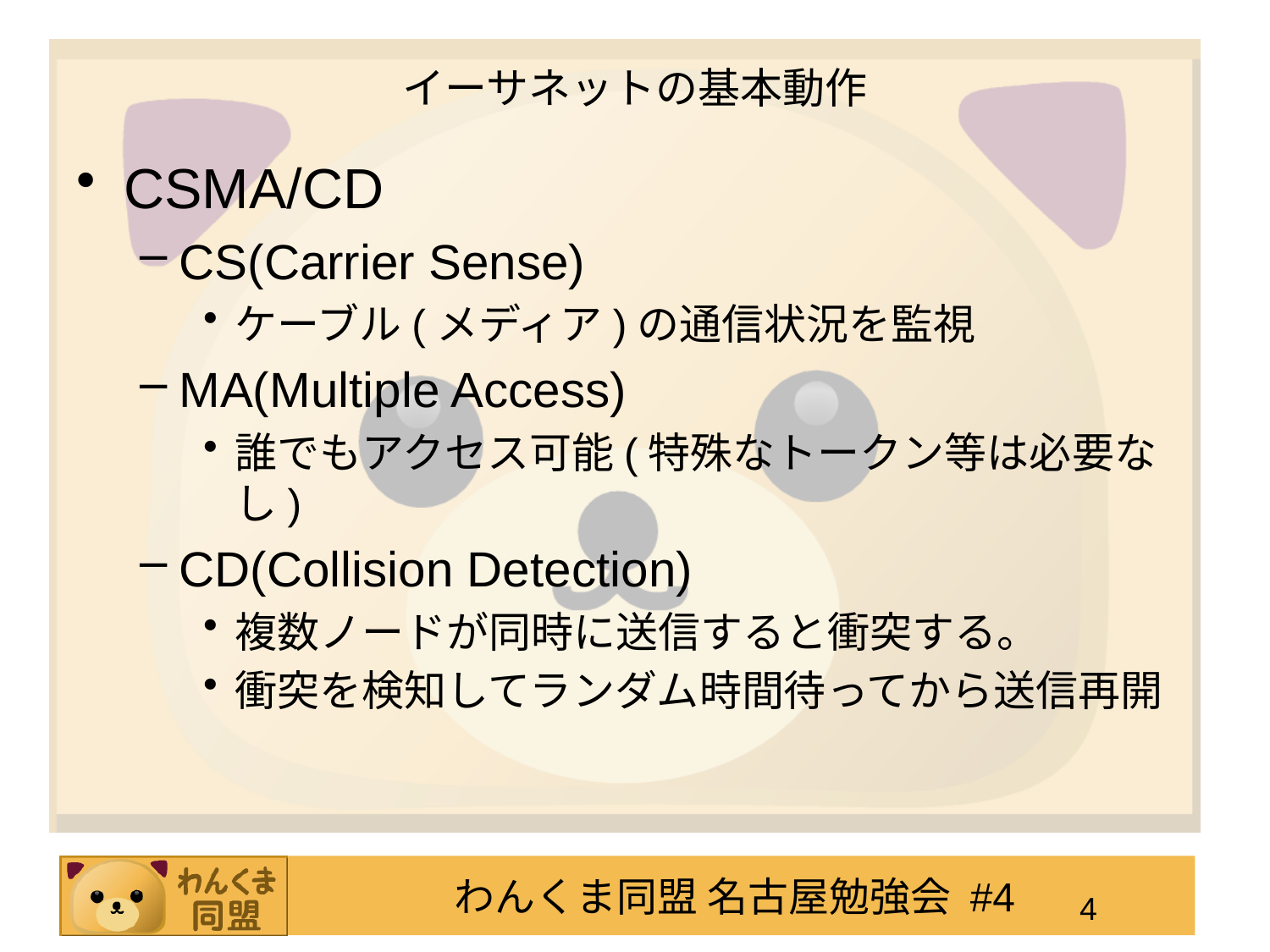

# イーサネットの基本動作
CSMA/CD
CS(Carrier Sense)
ケーブル(メディア)の通信状況を監視
MA(Multiple Access)
誰でもアクセス可能(特殊なトークン等は必要なし)
CD(Collision Detection)
複数ノードが同時に送信すると衝突する。
衝突を検知してランダム時間待ってから送信再開